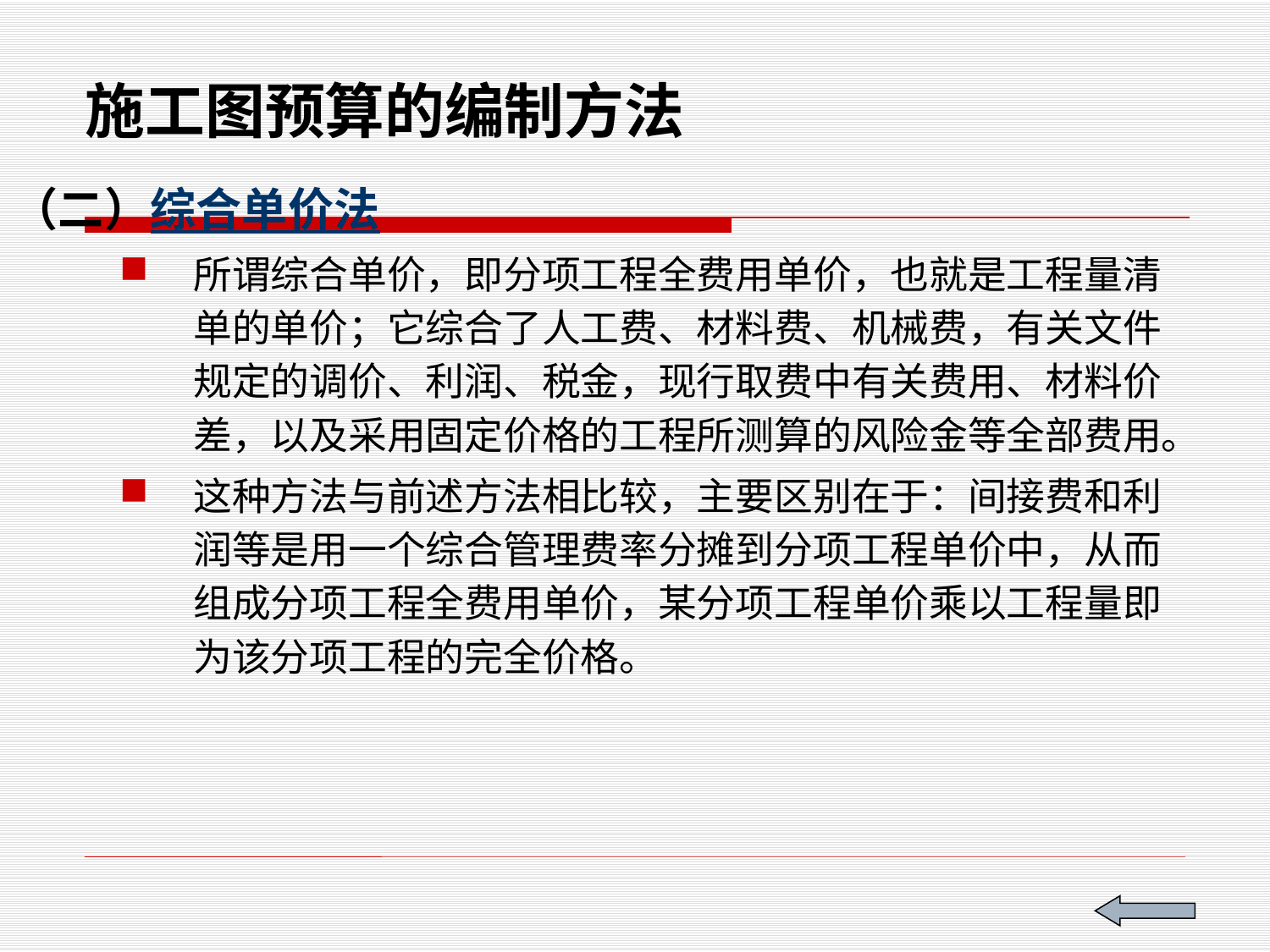

# 施工图预算的编制方法
（二）综合单价法
所谓综合单价，即分项工程全费用单价，也就是工程量清单的单价；它综合了人工费、材料费、机械费，有关文件规定的调价、利润、税金，现行取费中有关费用、材料价差，以及采用固定价格的工程所测算的风险金等全部费用。
这种方法与前述方法相比较，主要区别在于：间接费和利润等是用一个综合管理费率分摊到分项工程单价中，从而组成分项工程全费用单价，某分项工程单价乘以工程量即为该分项工程的完全价格。